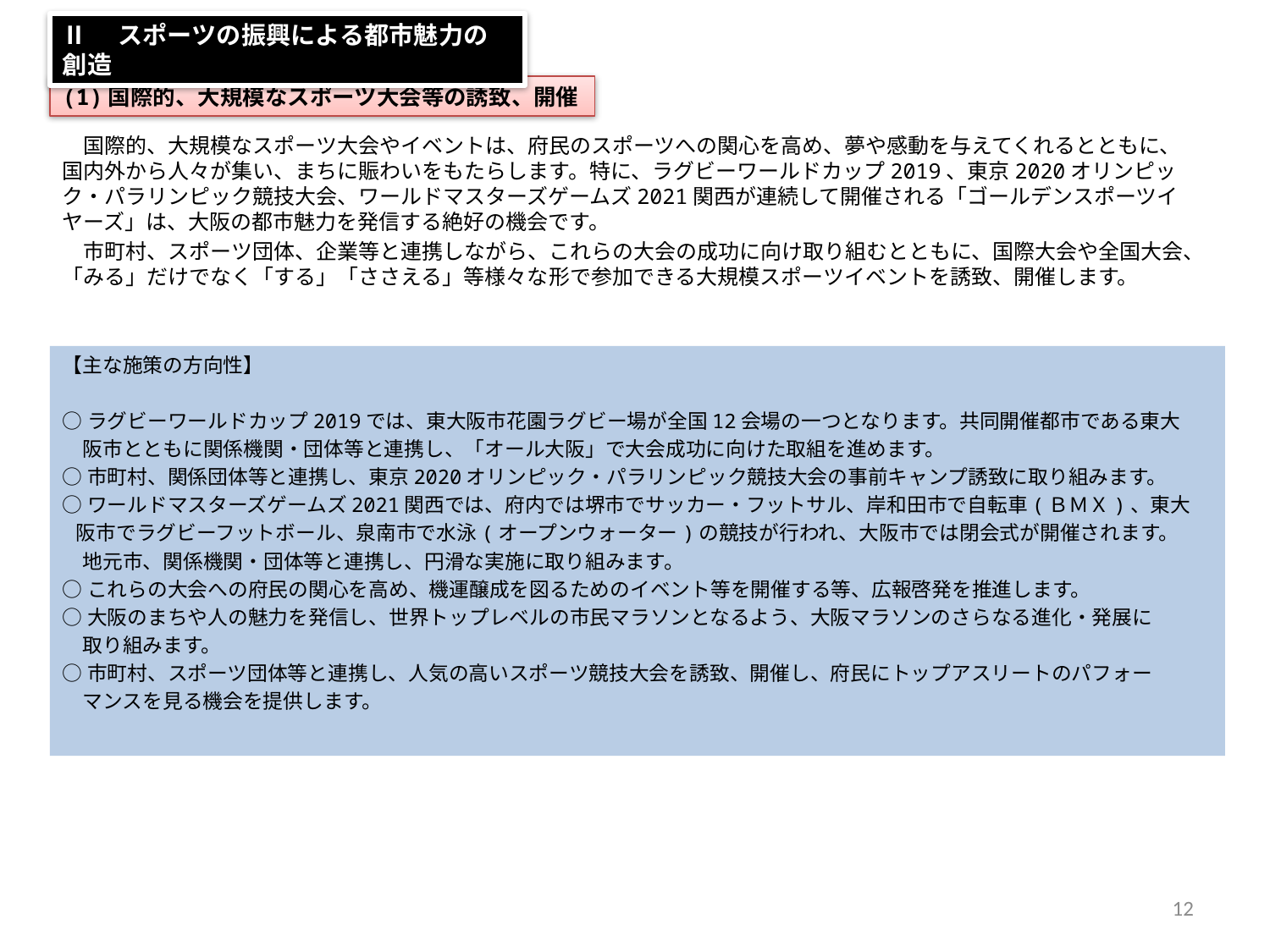

Ⅱ　スポーツの振興による都市魅力の創造
# (1)国際的、大規模なスポーツ大会等の誘致、開催
　国際的、大規模なスポーツ大会やイベントは、府民のスポーツへの関心を高め、夢や感動を与えてくれるとともに、国内外から人々が集い、まちに賑わいをもたらします。特に、ラグビーワールドカップ2019、東京2020オリンピック・パラリンピック競技大会、ワールドマスターズゲームズ2021関西が連続して開催される「ゴールデンスポーツイヤーズ」は、大阪の都市魅力を発信する絶好の機会です。
　市町村、スポーツ団体、企業等と連携しながら、これらの大会の成功に向け取り組むとともに、国際大会や全国大会、「みる」だけでなく「する」「ささえる」等様々な形で参加できる大規模スポーツイベントを誘致、開催します。
【主な施策の方向性】

○ラグビーワールドカップ2019では、東大阪市花園ラグビー場が全国12会場の一つとなります。共同開催都市である東大
　阪市とともに関係機関・団体等と連携し、「オール大阪」で大会成功に向けた取組を進めます。
○市町村、関係団体等と連携し、東京2020オリンピック・パラリンピック競技大会の事前キャンプ誘致に取り組みます。
○ワールドマスターズゲームズ2021関西では、府内では堺市でサッカー・フットサル、岸和田市で自転車(ＢＭＸ)、東大
  阪市でラグビーフットボール、泉南市で水泳(オープンウォーター)の競技が行われ、大阪市では閉会式が開催されます。
　地元市、関係機関・団体等と連携し、円滑な実施に取り組みます。
○これらの大会への府民の関心を高め、機運醸成を図るためのイベント等を開催する等、広報啓発を推進します。
○大阪のまちや人の魅力を発信し、世界トップレベルの市民マラソンとなるよう、大阪マラソンのさらなる進化・発展に
　取り組みます。
○市町村、スポーツ団体等と連携し、人気の高いスポーツ競技大会を誘致、開催し、府民にトップアスリートのパフォー
　マンスを見る機会を提供します。
12